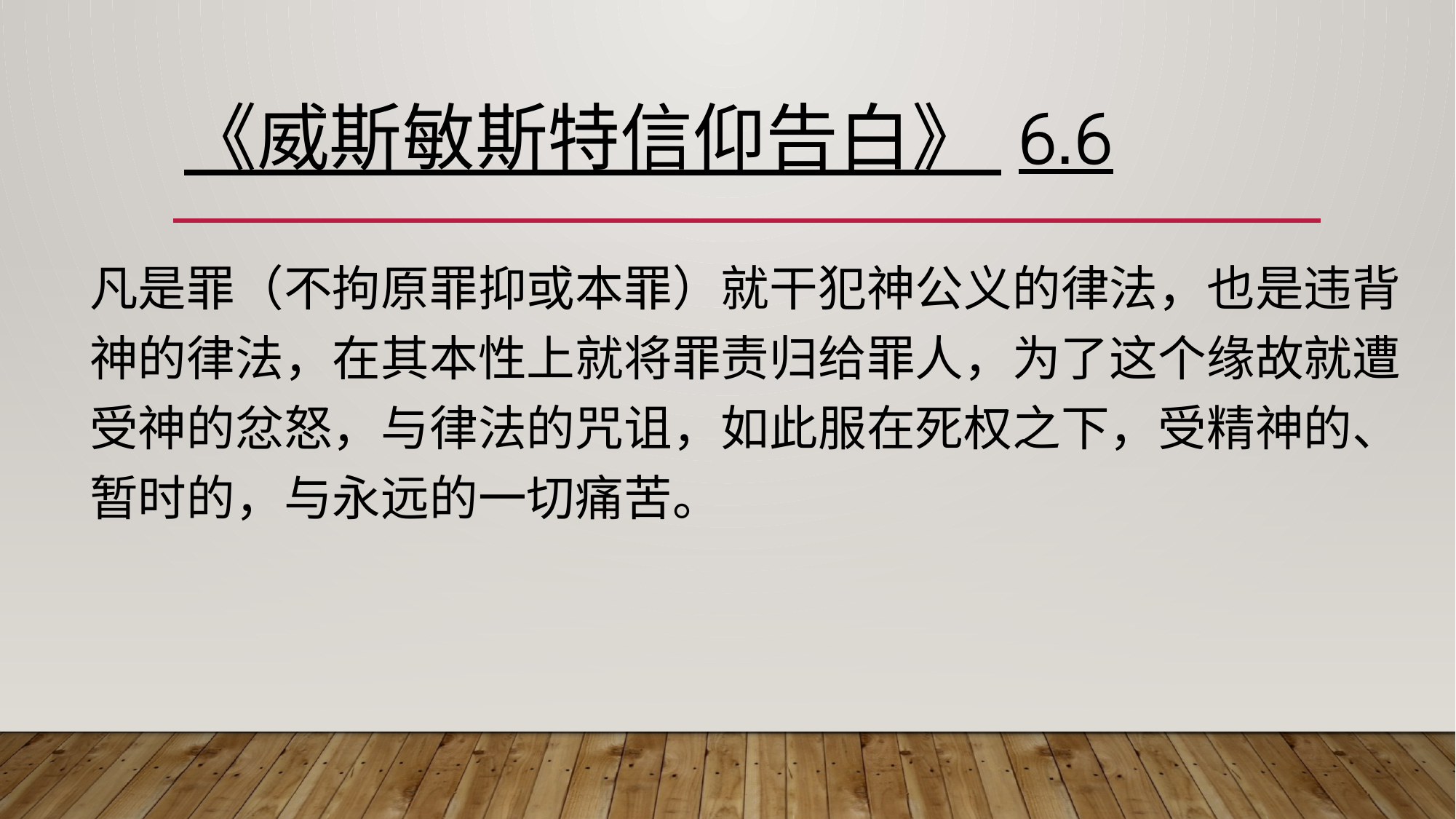

# 《威斯敏斯特信仰告白》 6.6
凡是罪（不拘原罪抑或本罪）就干犯神公义的律法，也是违背神的律法，在其本性上就将罪责归给罪人，为了这个缘故就遭受神的忿怒，与律法的咒诅，如此服在死权之下，受精神的、暂时的，与永远的一切痛苦。